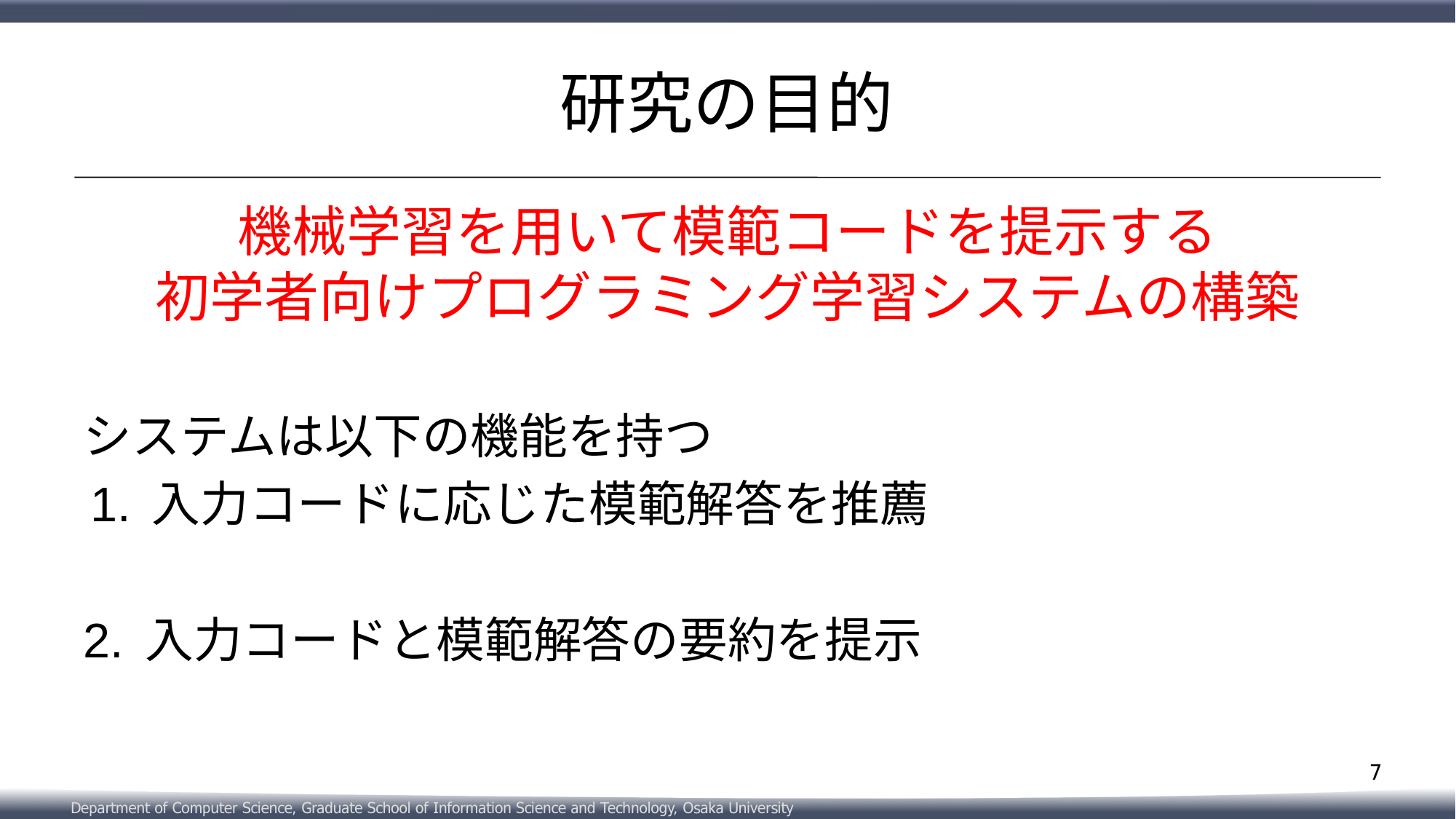

# 研究の目的
機械学習を用いて模範コードを提示する
初学者向けプログラミング学習システムの構築

システムは以下の機能を持つ
入力コードに応じた模範解答を推薦

入力コードと模範解答の要約を提示
7